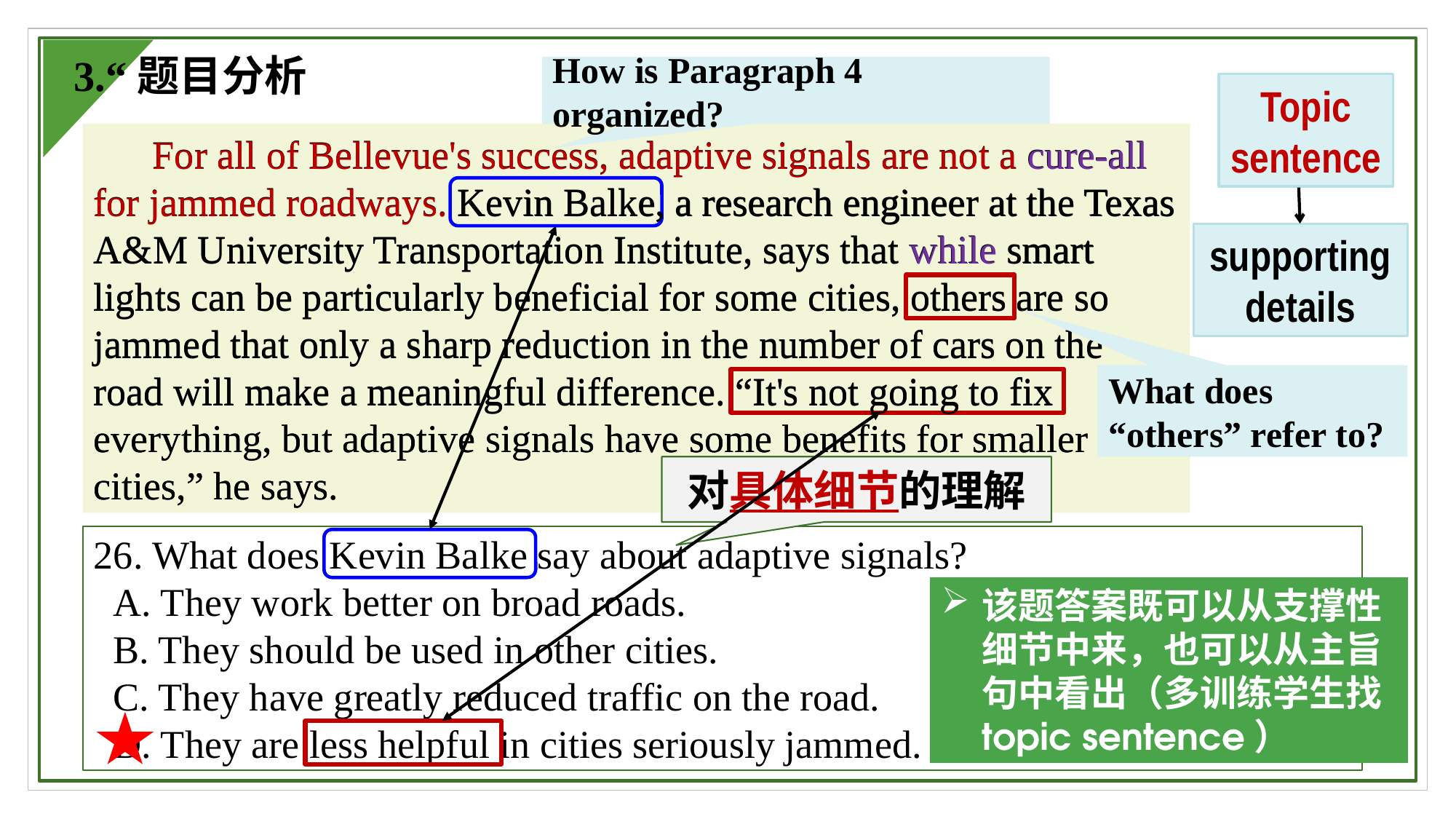

3.“题目分析
How is Paragraph 4 organized?
Topic sentence
      For all of Bellevue's success, adaptive signals are not a cure-all for jammed roadways. Kevin Balke, a research engineer at the Texas A&M University Transportation Institute, says that while smart lights can be particularly beneficial for some cities, others are so jammed that only a sharp reduction in the number of cars on the road will make a meaningful difference. “It's not going to fix everything, but adaptive signals have some benefits for smaller cities,” he says.
      For all of Bellevue's success, adaptive signals are not a cure-all for jammed roadways. Kevin Balke, a research engineer at the Texas A&M University Transportation Institute, says that while smart lights can be particularly beneficial for some cities, others are so jammed that only a sharp reduction in the number of cars on the road will make a meaningful difference. “It's not going to fix everything, but adaptive signals have some benefits for smaller cities,” he says.

supporting details

What does “others” refer to?

对具体细节的理解
26. What does Kevin Balke say about adaptive signals?
  A. They work better on broad roads.
  B. They should be used in other cities.
  C. They have greatly reduced traffic on the road.
  D. They are less helpful in cities seriously jammed.

该题答案既可以从支撑性细节中来，也可以从主旨句中看出（多训练学生找topic sentence）